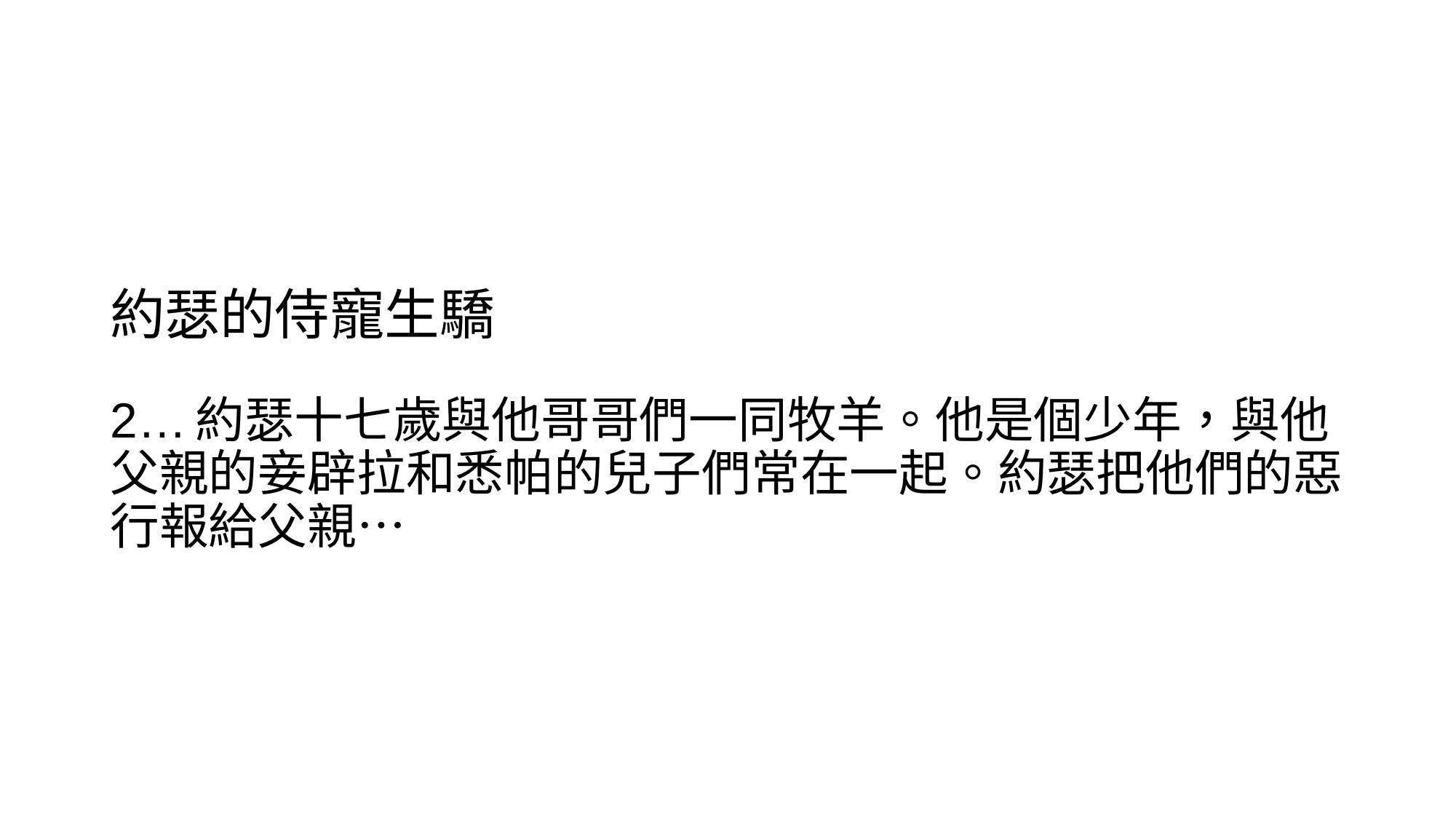

# 約瑟的侍寵生驕 2…約瑟十七歲與他哥哥們一同牧羊。他是個少年，與他父親的妾辟拉和悉帕的兒子們常在一起。約瑟把他們的惡行報給父親…